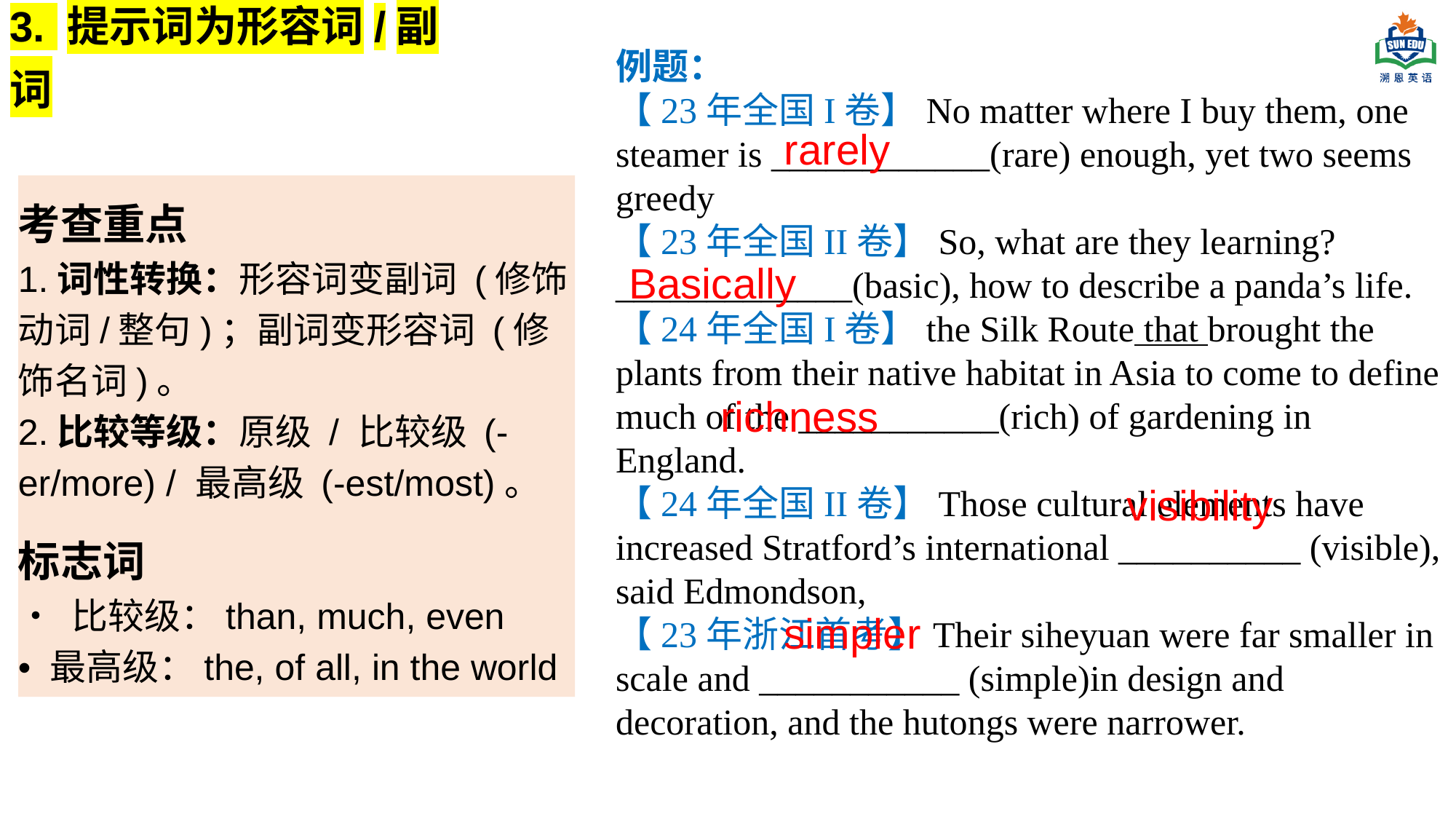

3. 提示词为形容词/副词
例题：
【23年全国I卷】No matter where I buy them, one steamer is ____________(rare) enough, yet two seems greedy
【23年全国II卷】So, what are they learning? _____________(basic), how to describe a panda’s life.
【24年全国I卷】the Silk Route that brought the plants from their native habitat in Asia to come to define much of the ___________(rich) of gardening in England.
【24年全国II卷】Those cultural elements have increased Stratford’s international __________ (visible), said Edmondson,
【23年浙江首考】Their siheyuan were far smaller in scale and ___________ (simple)in design and decoration, and the hutongs were narrower.
rarely
考查重点
1.词性转换：形容词变副词 (修饰动词/整句)；副词变形容词 (修饰名词)。
2.比较等级：原级 / 比较级 (-er/more) / 最高级 (-est/most)。
标志词
• 比较级：than, much, even
• 最高级：the, of all, in the world
Basically
richness
visibility
simpler